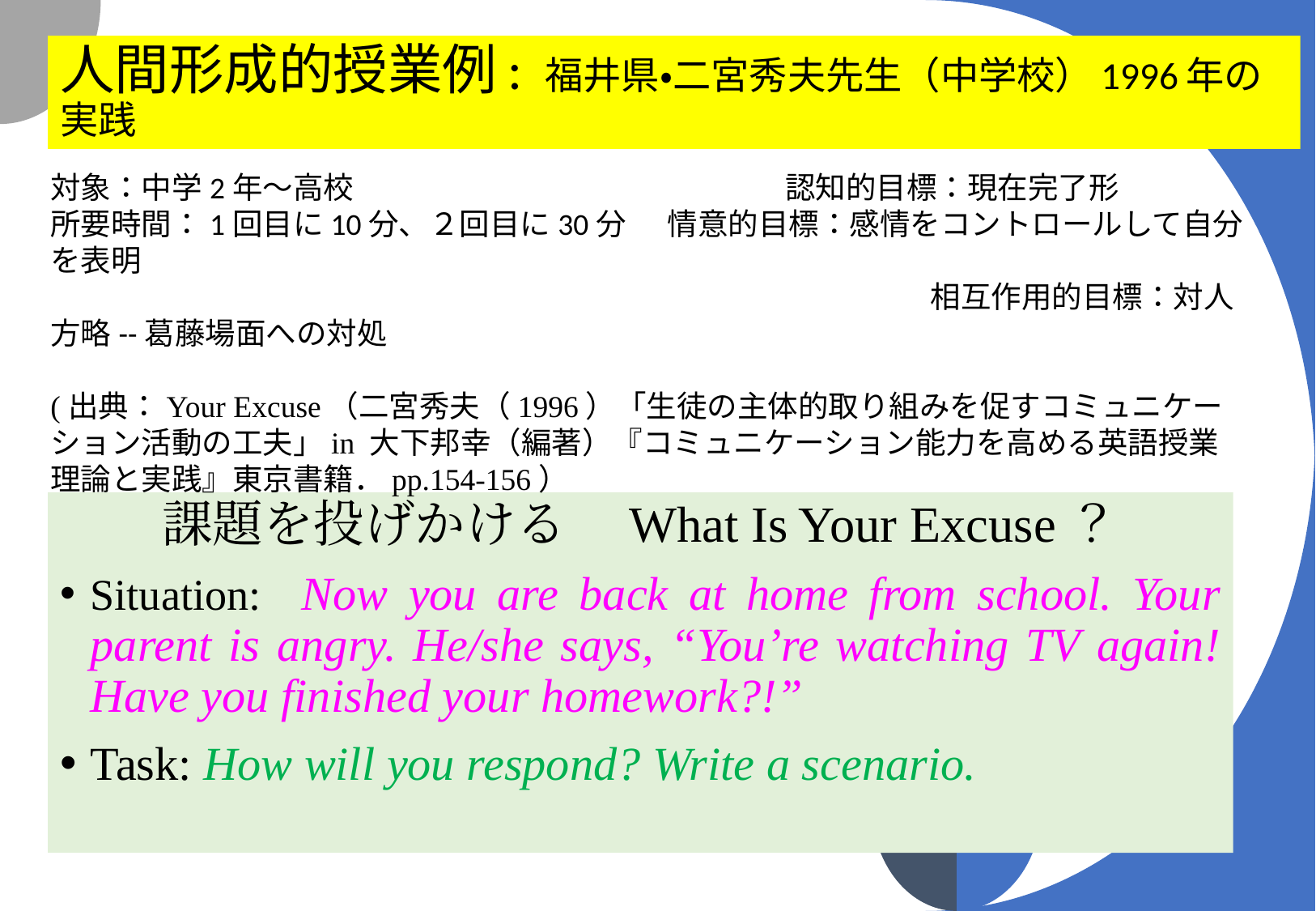

# 人間形成的授業例: 福井県・二宮秀夫先生（中学校）1996年の実践
対象：中学2年～高校　　　　　　　　　　　　　　 認知的目標：現在完了形
所要時間：1回目に10分、２回目に30分      情意的目標：感情をコントロールして自分を表明
　　　　　　　　　　　　　　　　　　　　　　　　　　　　　相互作用的目標：対人方略--葛藤場面への対処

(出典：Your Excuse（二宮秀夫（1996）「生徒の主体的取り組みを促すコミュニケーション活動の工夫」in 大下邦幸（編著）『コミュニケーション能力を高める英語授業　理論と実践』東京書籍．pp.154-156）
課題を投げかける　What Is Your Excuse？
Situation:  Now you are back at home from school. Your parent is angry. He/she says, “You’re watching TV again! Have you finished your homework?!”
Task: How will you respond? Write a scenario.